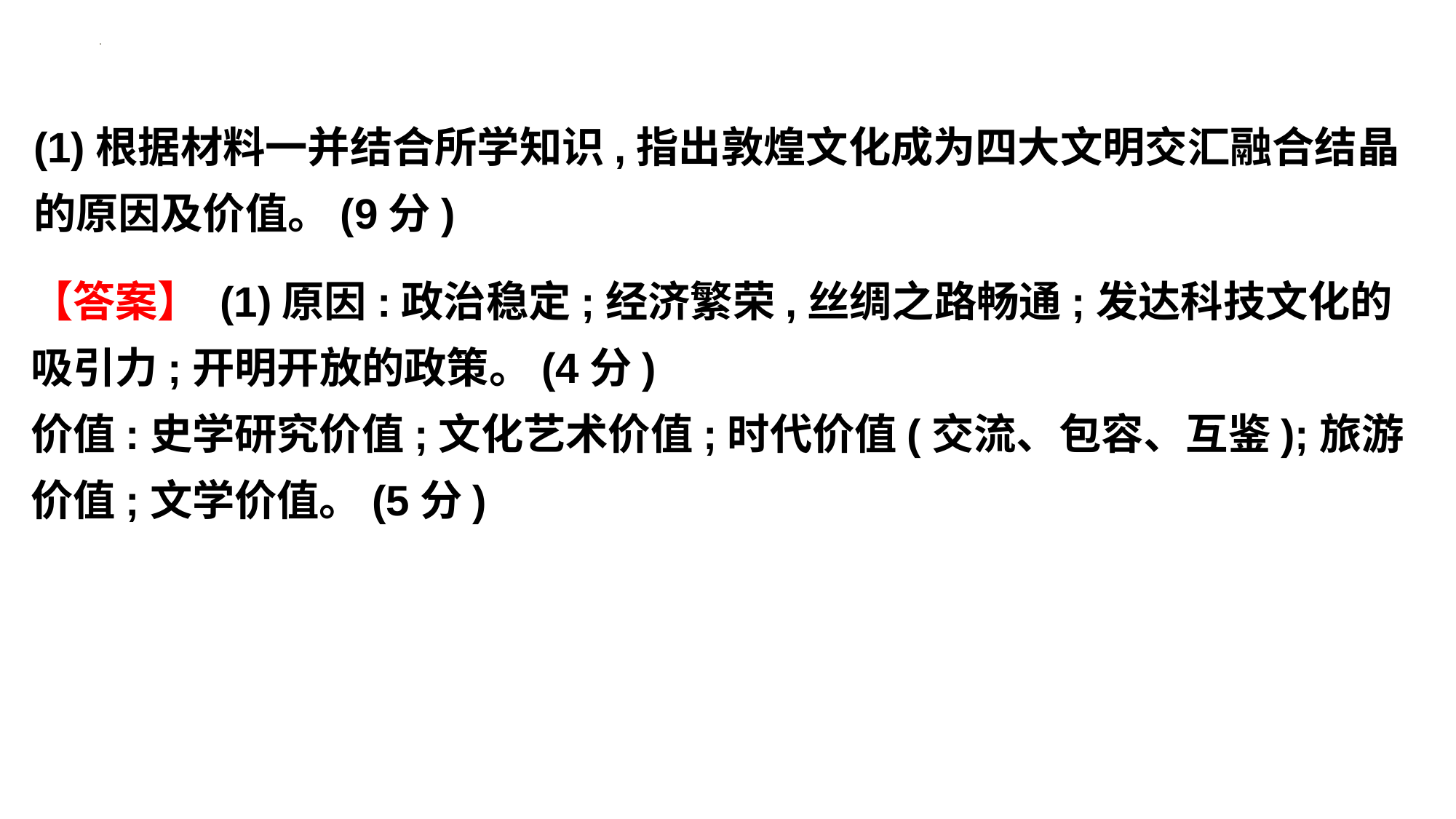

(1)根据材料一并结合所学知识,指出敦煌文化成为四大文明交汇融合结晶的原因及价值。(9分)
【答案】 (1)原因:政治稳定;经济繁荣,丝绸之路畅通;发达科技文化的吸引力;开明开放的政策。(4分)
价值:史学研究价值;文化艺术价值;时代价值(交流、包容、互鉴);旅游价值;文学价值。(5分)